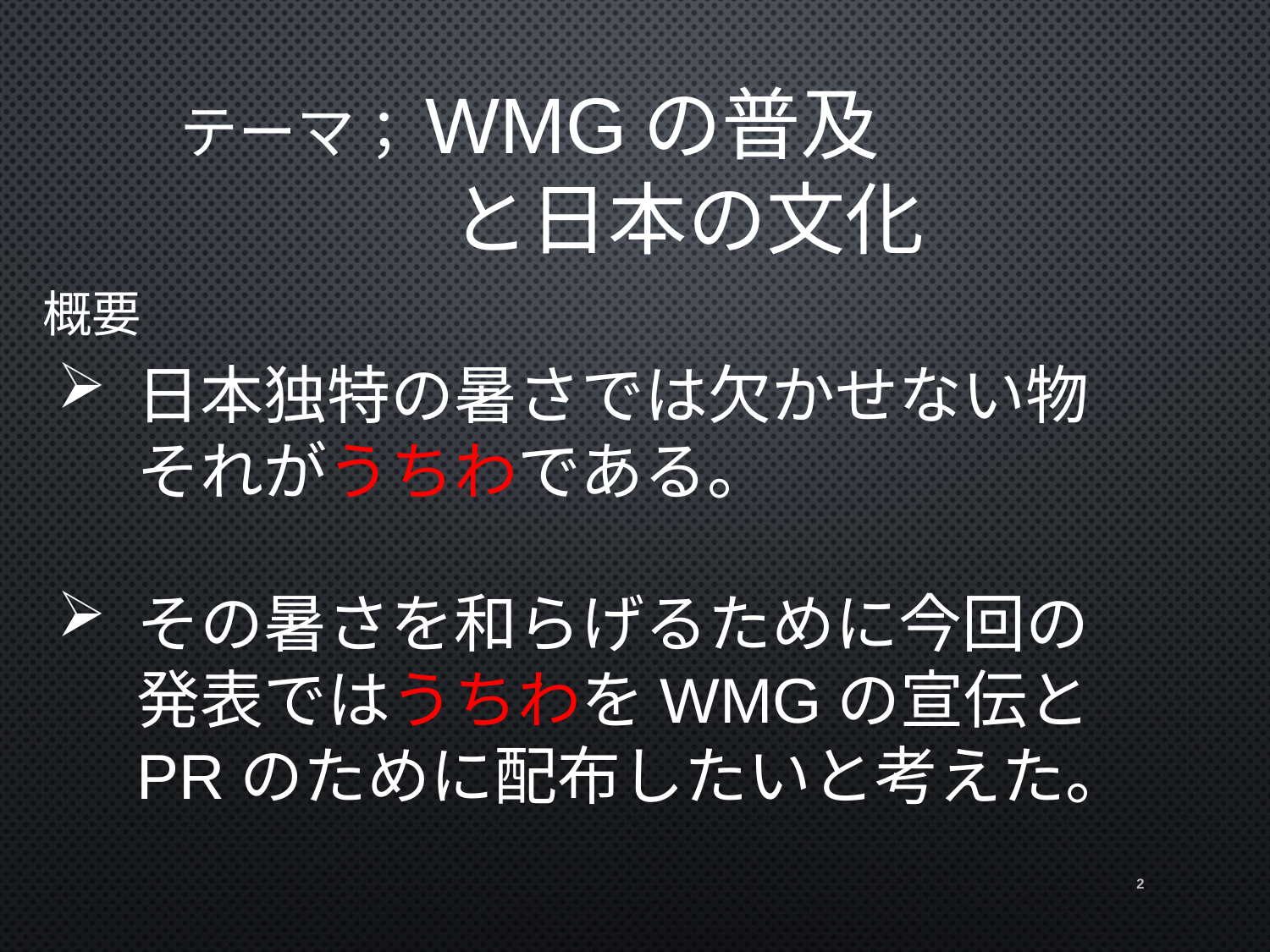

# テーマ；WMGの普及 　　　　と日本の文化
概要
日本独特の暑さでは欠かせない物それがうちわである。

その暑さを和らげるために今回の発表ではうちわをWMGの宣伝とPRのために配布したいと考えた。
2